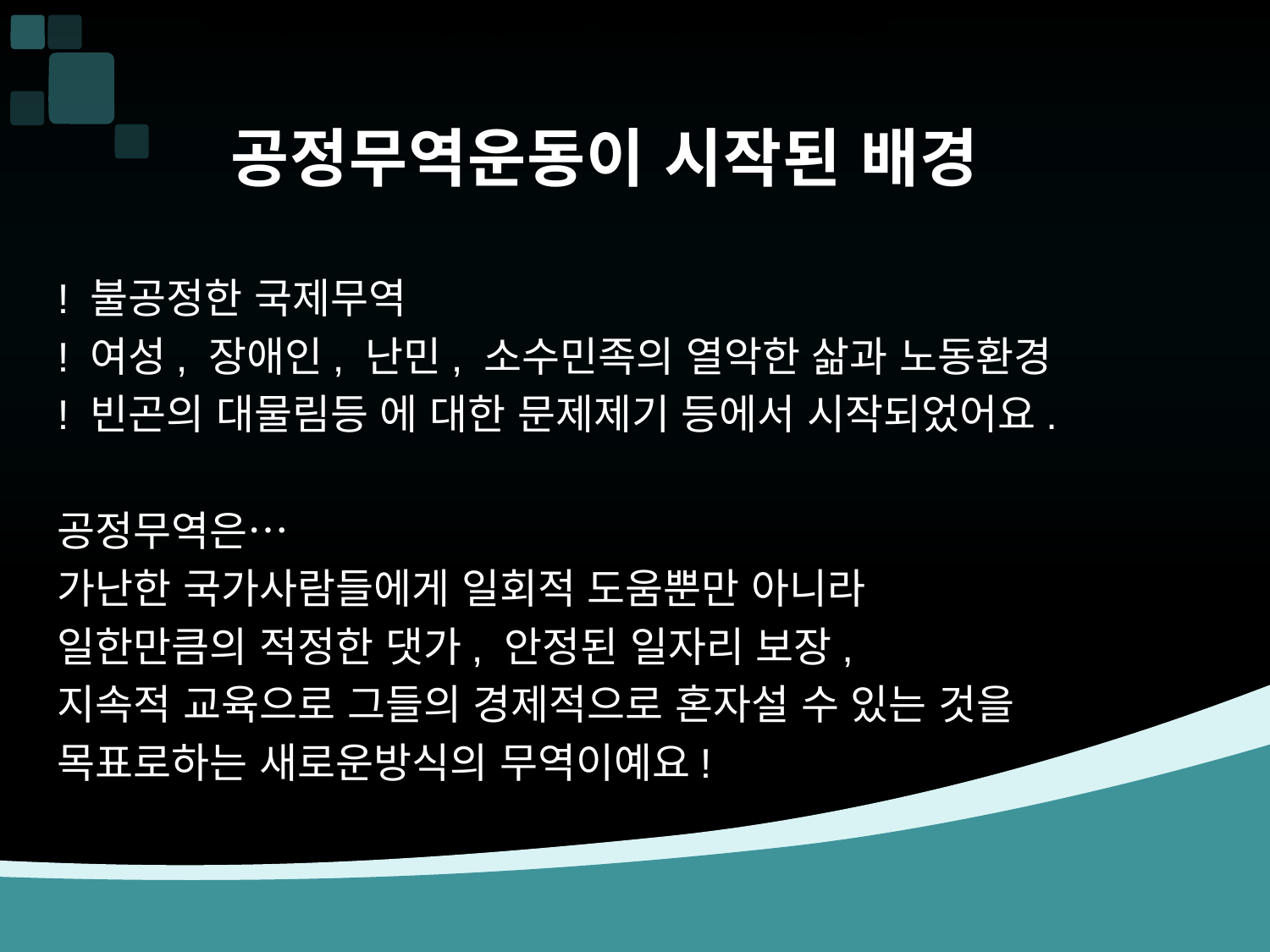

# 공정무역운동이 시작된 배경
! 불공정한 국제무역
! 여성, 장애인, 난민, 소수민족의 열악한 삶과 노동환경
! 빈곤의 대물림등 에 대한 문제제기 등에서 시작되었어요.

공정무역은…
가난한 국가사람들에게 일회적 도움뿐만 아니라
일한만큼의 적정한 댓가, 안정된 일자리 보장,
지속적 교육으로 그들의 경제적으로 혼자설 수 있는 것을
목표로하는 새로운방식의 무역이예요!